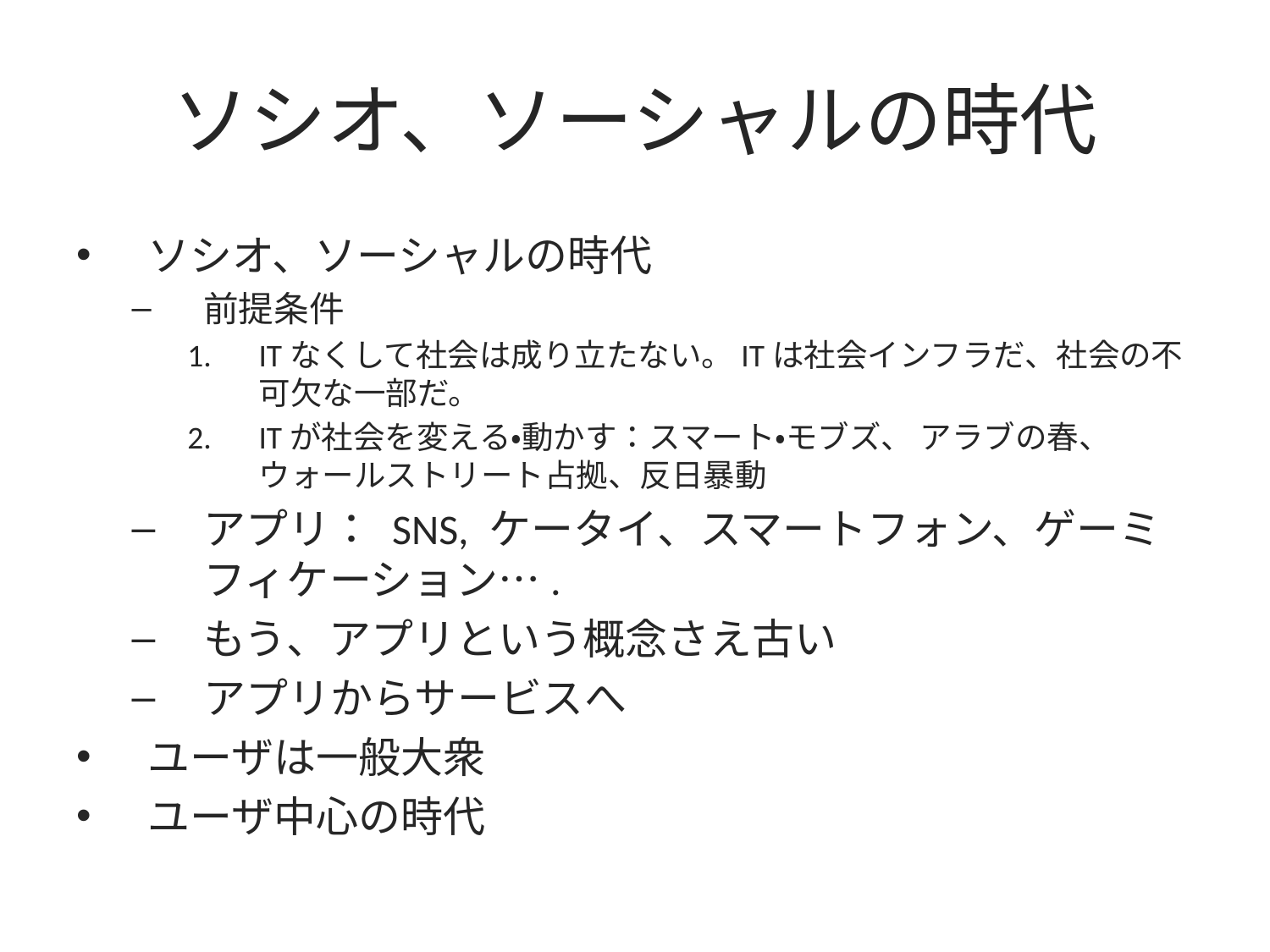

# ソシオ、ソーシャルの時代
ソシオ、ソーシャルの時代
前提条件
ITなくして社会は成り立たない。ITは社会インフラだ、社会の不可欠な一部だ。
ITが社会を変える・動かす：スマート・モブズ、 アラブの春、ウォールストリート占拠、反日暴動
アプリ： SNS, ケータイ、スマートフォン、ゲーミフィケーション….
もう、アプリという概念さえ古い
アプリからサービスへ
ユーザは一般大衆
ユーザ中心の時代